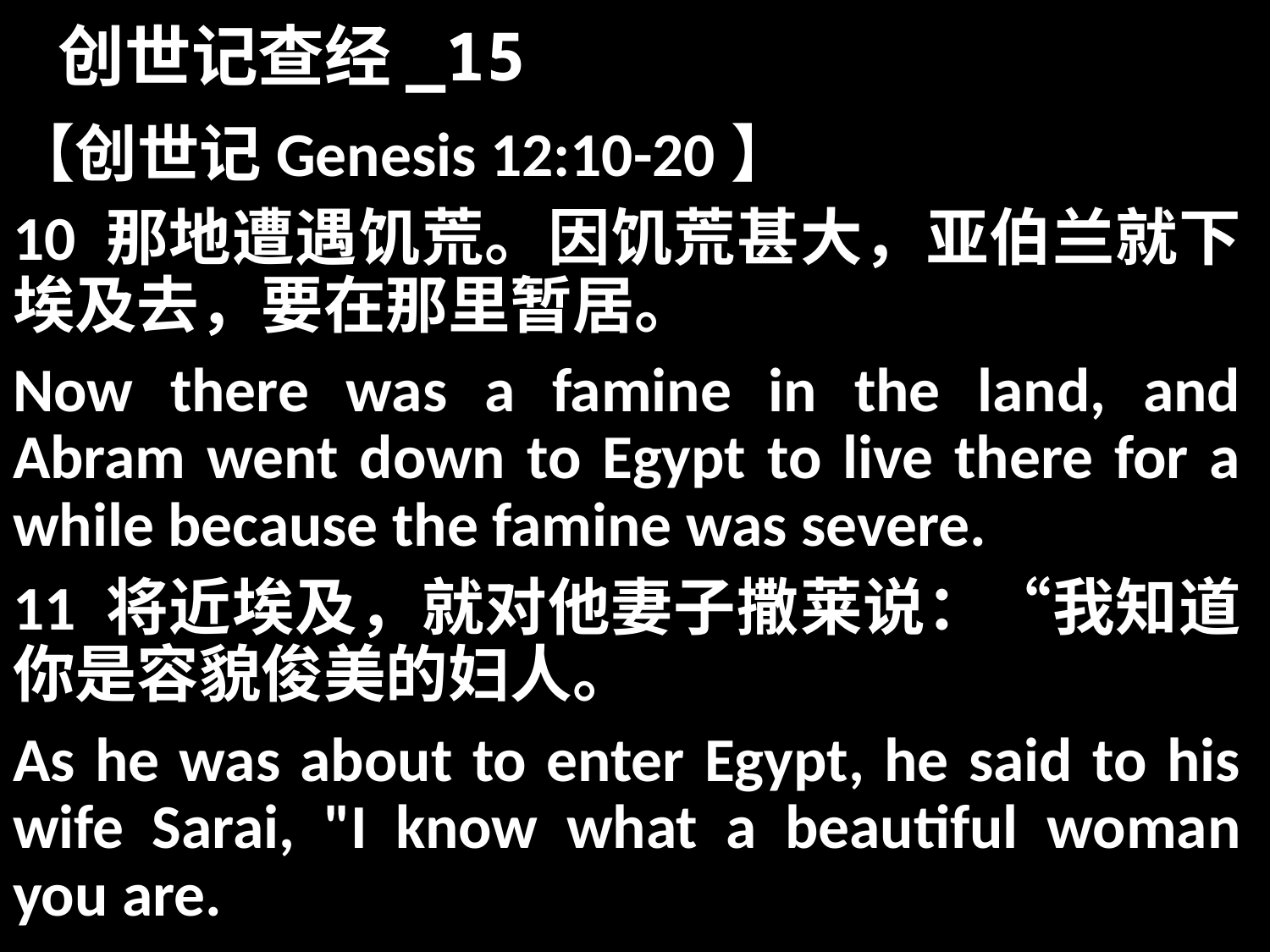

# 创世记查经_15
【创世记Genesis 12:10-20】
10 那地遭遇饥荒。因饥荒甚大，亚伯兰就下埃及去，要在那里暂居。
Now there was a famine in the land, and Abram went down to Egypt to live there for a while because the famine was severe.
11 将近埃及，就对他妻子撒莱说：“我知道你是容貌俊美的妇人。
As he was about to enter Egypt, he said to his wife Sarai, "I know what a beautiful woman you are.